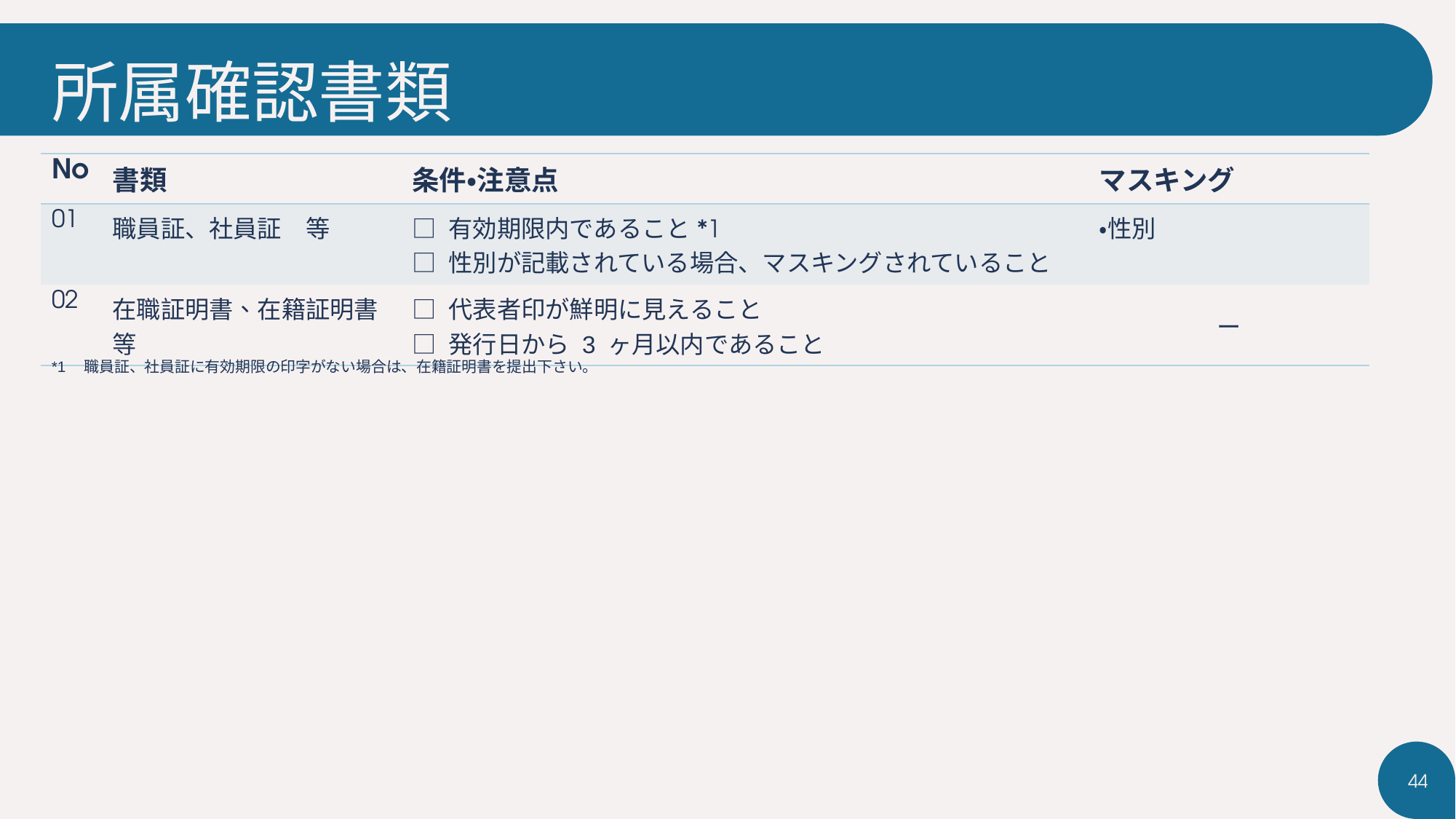

# 所属確認書類
| No | 書類 | 条件・注意点 | マスキング |
| --- | --- | --- | --- |
| 01 | 職員証、社員証　等 | □ 有効期限内であること\*1 □ 性別が記載されている場合、マスキングされていること | ・性別 |
| 02 | 在職証明書、在籍証明書 等 | □ 代表者印が鮮明に見えること □ 発行日から 3 ヶ月以内であること | ー |
*1　職員証、社員証に有効期限の印字がない場合は、在籍証明書を提出下さい。
44